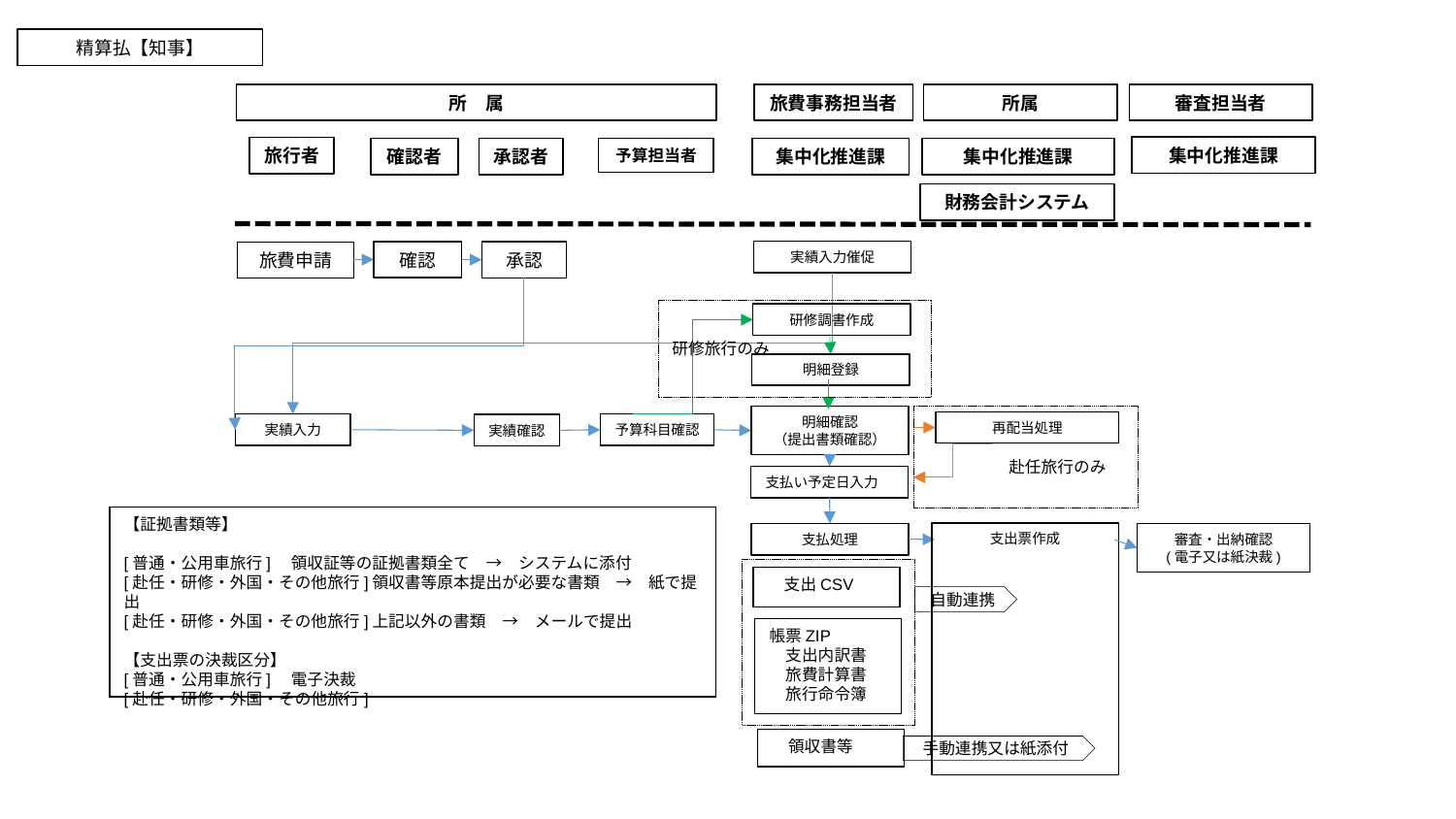

精算払【知事】
所属
所　属
旅費事務担当者
審査担当者
集中化推進課
旅行者
確認者
承認者
集中化推進課
予算担当者
集中化推進課
財務会計システム

確認
実績入力催促
承認
旅費申請
研修旅行のみ
研修調書作成
明細登録

　　　　　赴任旅行のみ
明細確認
（提出書類確認）
再配当処理
実績入力
予算科目確認
実績確認
支払い予定日入力
【証拠書類等】

[普通・公用車旅行]　領収証等の証拠書類全て　→　システムに添付
[赴任・研修・外国・その他旅行]領収書等原本提出が必要な書類　→　紙で提出
[赴任・研修・外国・その他旅行]上記以外の書類　→　メールで提出

【支出票の決裁区分】
[普通・公用車旅行]　電子決裁
[赴任・研修・外国・その他旅行]

支出票作成

支払処理
審査・出納確認
(電子又は紙決裁)

　支出CSV

自動連携
帳票ZIP
　支出内訳書
　旅費計算書
　旅行命令簿

　領収書等

手動連携又は紙添付